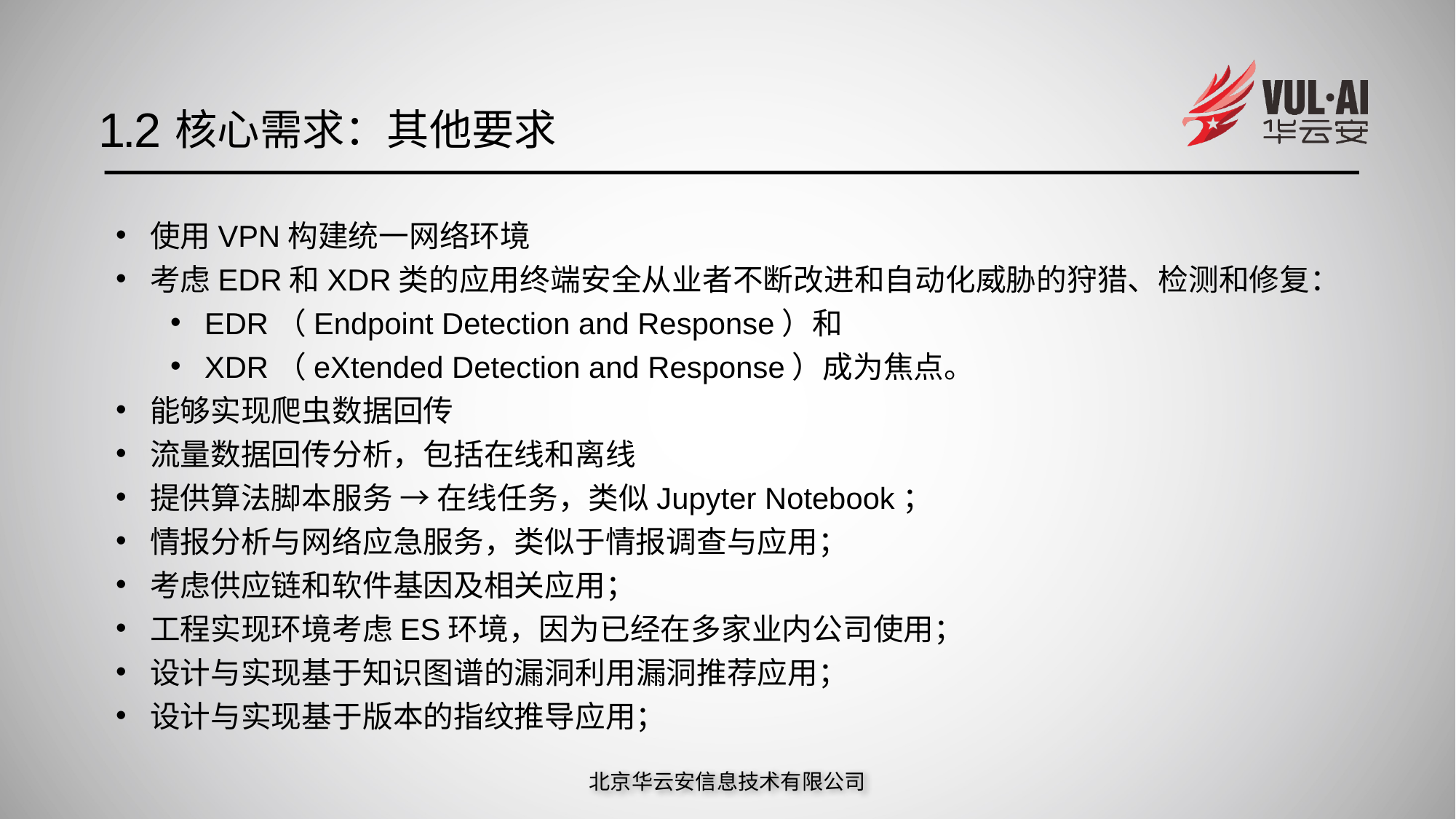

1.2
核心需求：其他要求
使用VPN构建统一网络环境
考虑EDR和XDR类的应用终端安全从业者不断改进和自动化威胁的狩猎、检测和修复：
EDR（Endpoint Detection and Response）和
XDR（eXtended Detection and Response）成为焦点。
能够实现爬虫数据回传
流量数据回传分析，包括在线和离线
提供算法脚本服务 → 在线任务，类似Jupyter Notebook；
情报分析与网络应急服务，类似于情报调查与应用；
考虑供应链和软件基因及相关应用；
工程实现环境考虑ES环境，因为已经在多家业内公司使用；
设计与实现基于知识图谱的漏洞利用漏洞推荐应用；
设计与实现基于版本的指纹推导应用；

北京华云安信息技术有限公司
5